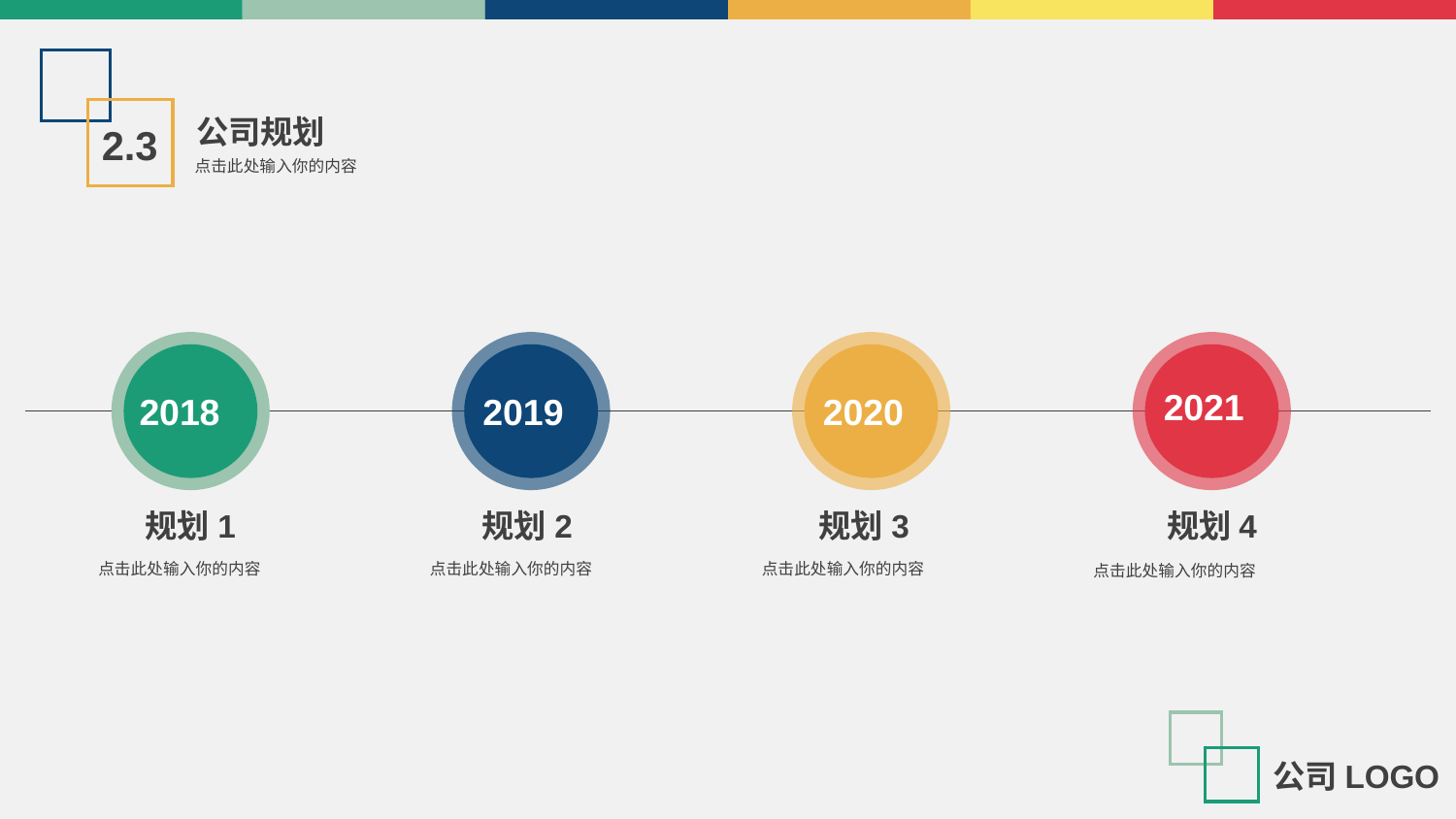

公司规划
2.3
点击此处输入你的内容

2021
2019
2020
2018
规划1
规划2
规划3
规划4
点击此处输入你的内容
点击此处输入你的内容
点击此处输入你的内容
点击此处输入你的内容